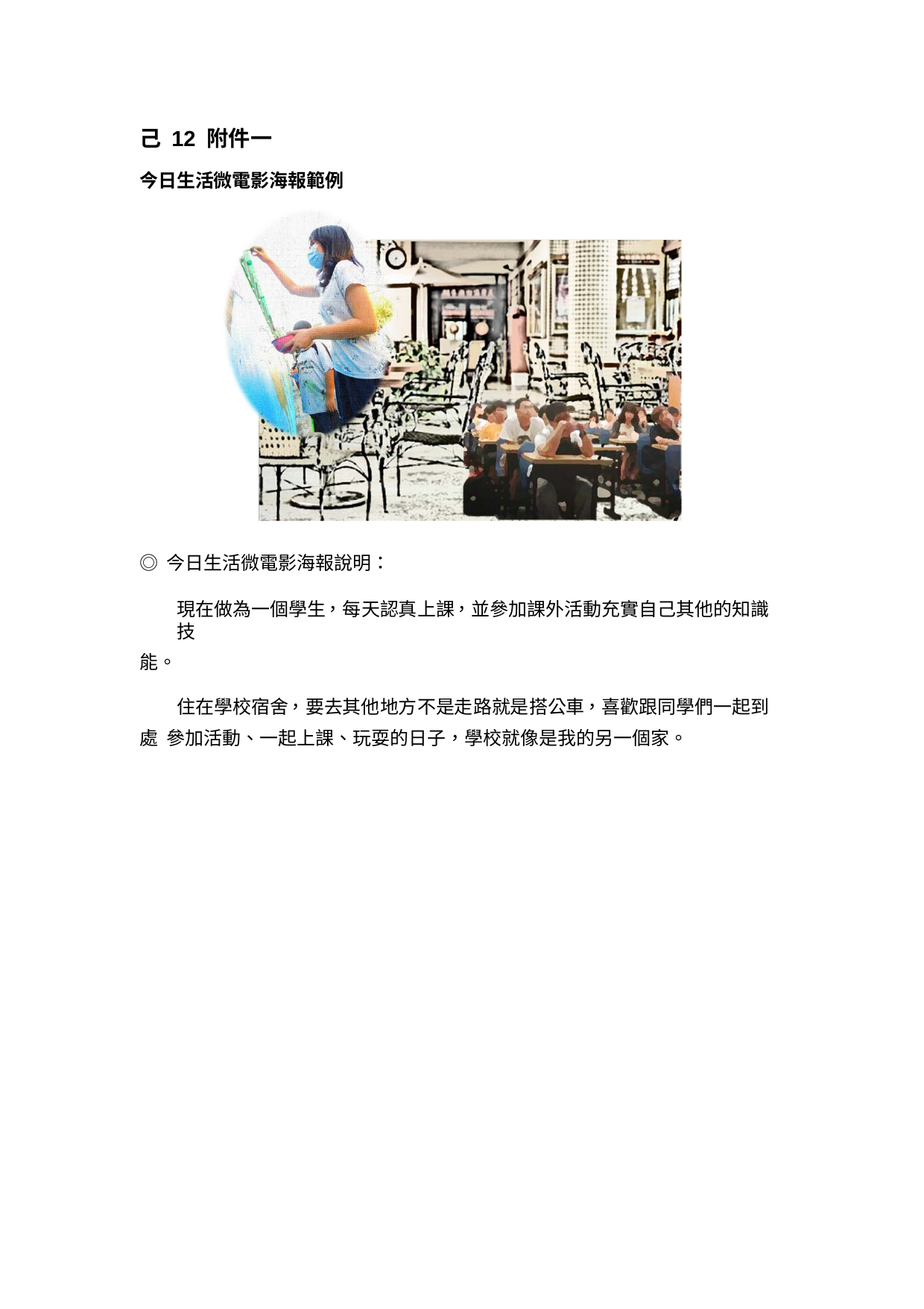

己 12 附件一
今日生活微電影海報範例

◎ 今日生活微電影海報說明：

現在做為一個學生，每天認真上課，並參加課外活動充實自己其他的知識技
能。
住在學校宿舍，要去其他地方不是走路就是搭公車，喜歡跟同學們一起到處  參加活動、一起上課、玩耍的日子，學校就像是我的另一個家。